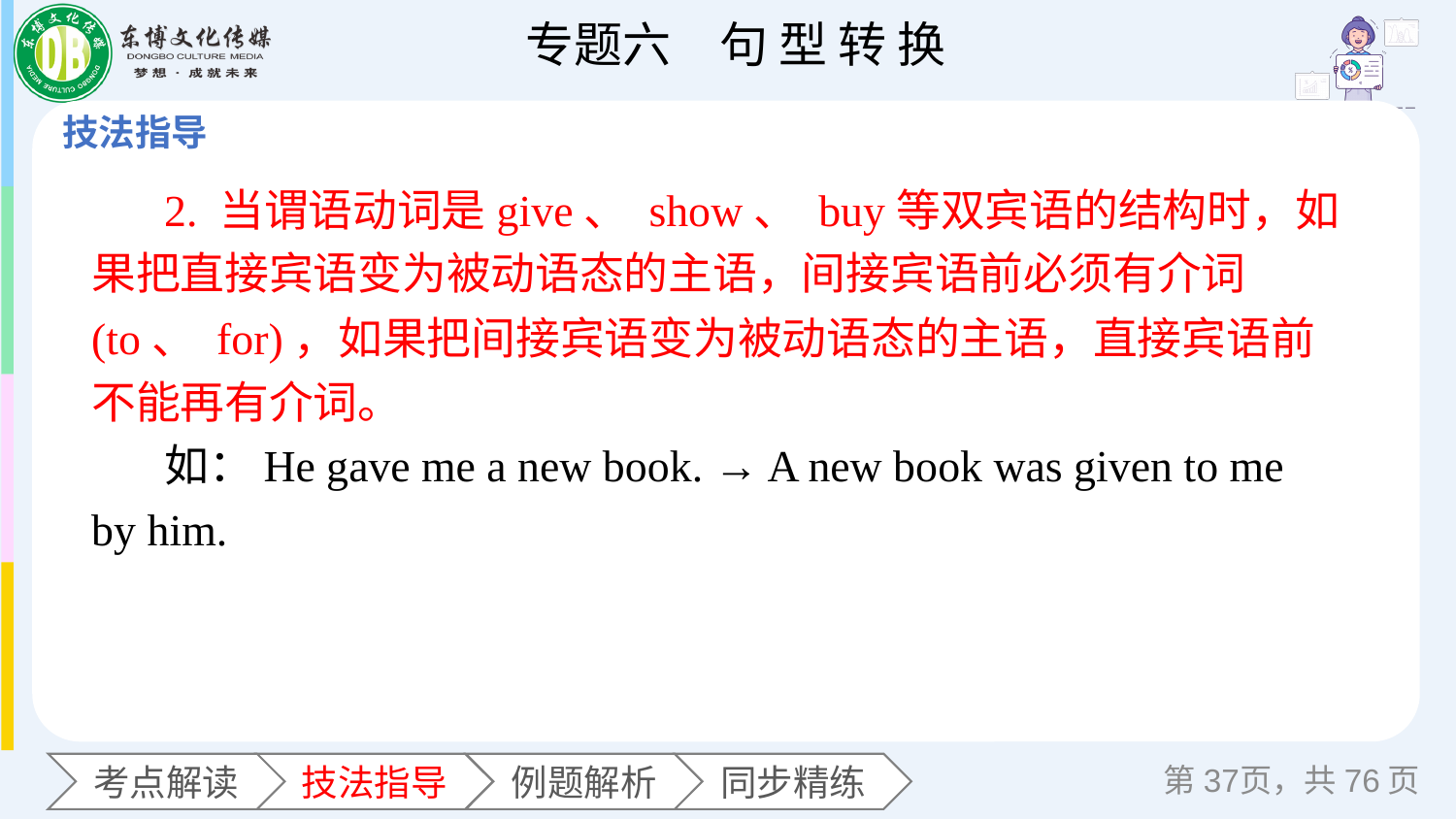

2. 当谓语动词是give、 show、 buy等双宾语的结构时，如果把直接宾语变为被动语态的主语，间接宾语前必须有介词(to、 for)，如果把间接宾语变为被动语态的主语，直接宾语前不能再有介词。
如：He gave me a new book. → A new book was given to me
by him.
第37页，共76页